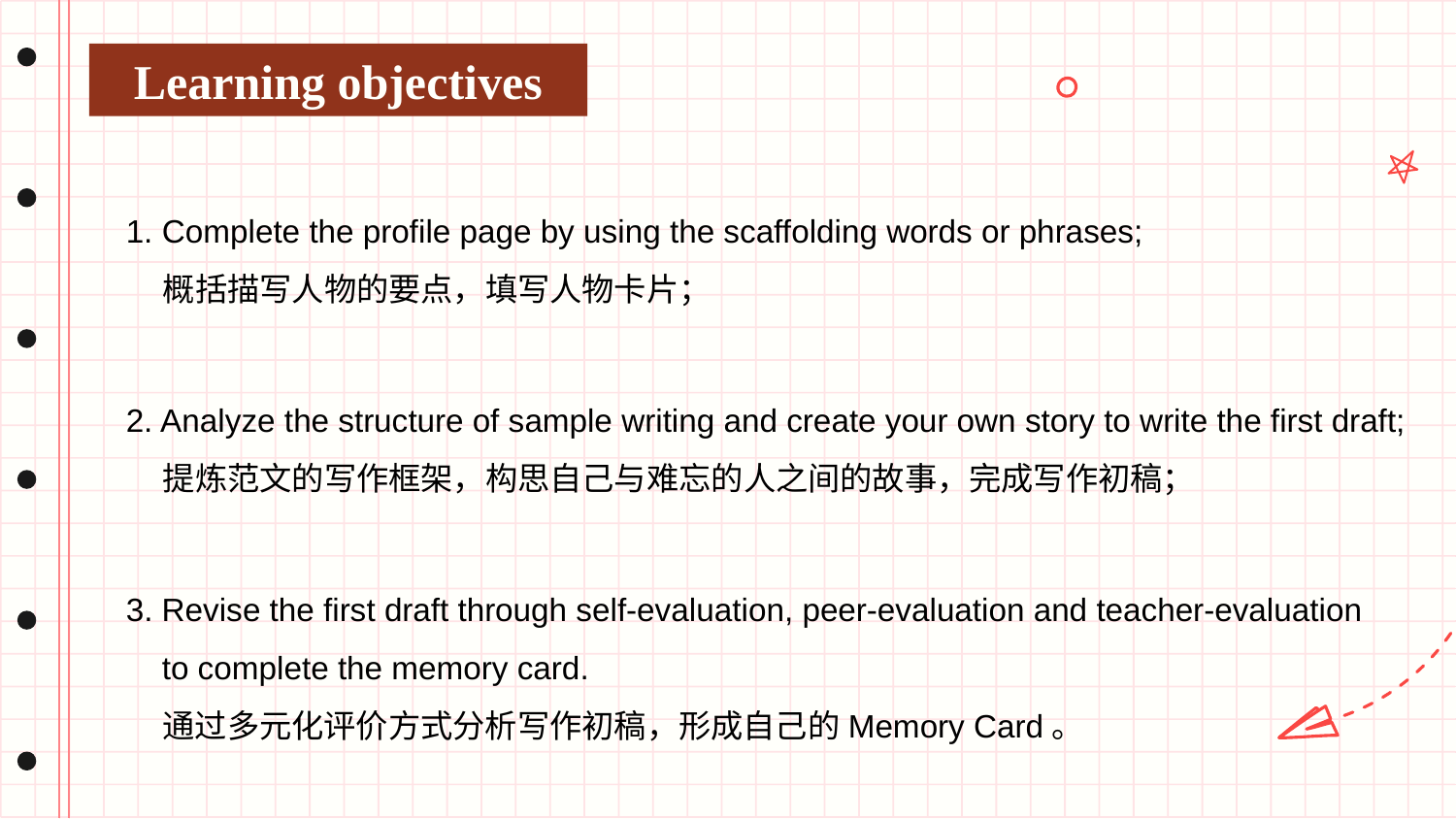

Learning objectives
1. Complete the profile page by using the scaffolding words or phrases;
    概括描写人物的要点，填写人物卡片；
2. Analyze the structure of sample writing and create your own story to write the first draft;
    提炼范文的写作框架，构思自己与难忘的人之间的故事，完成写作初稿；
3. Revise the first draft through self-evaluation, peer-evaluation and teacher-evaluation
    to complete the memory card.
    通过多元化评价方式分析写作初稿，形成自己的Memory Card。